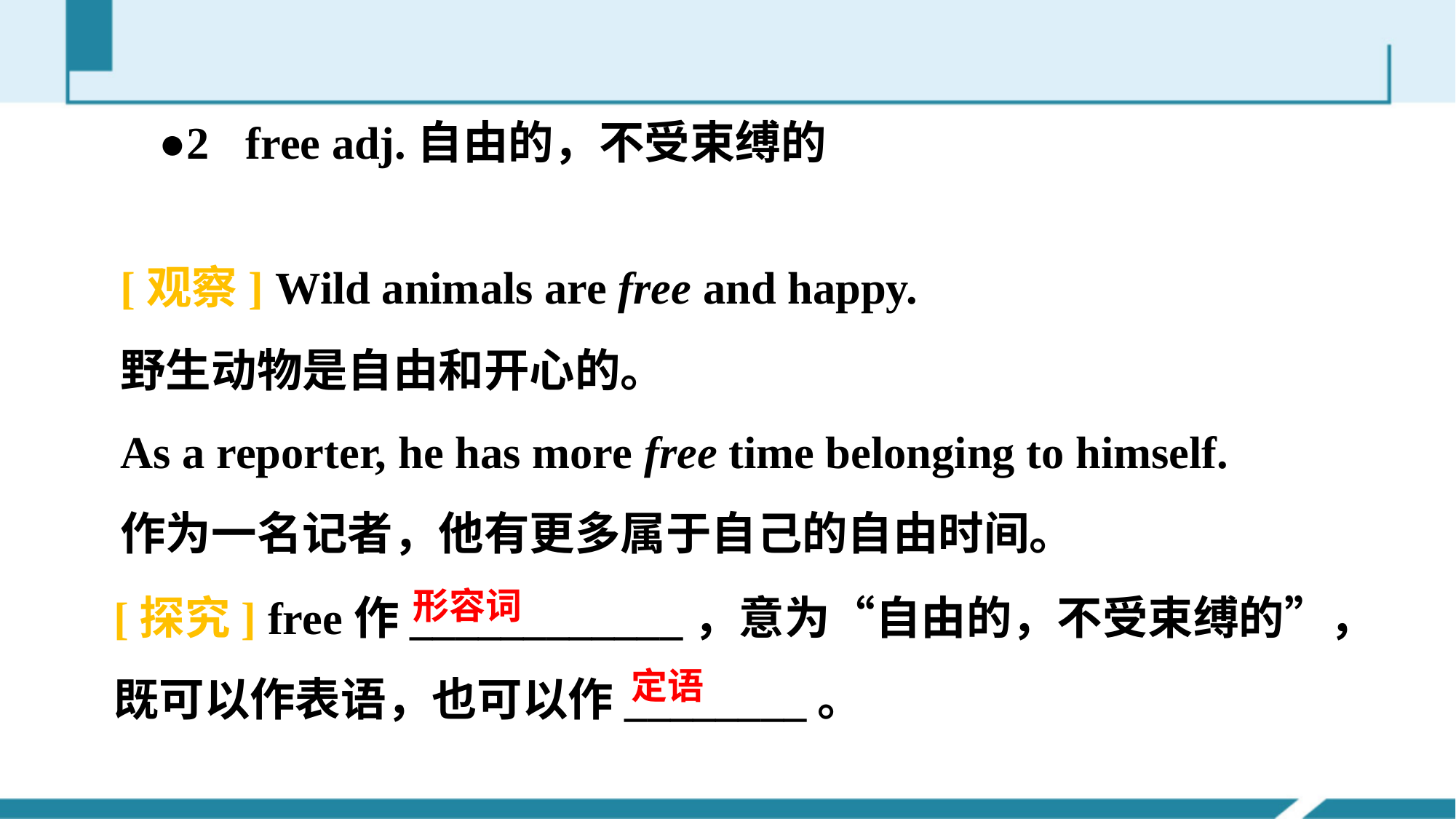

●2   free adj.自由的，不受束缚的
[观察] Wild animals are free and happy.
野生动物是自由和开心的。
As a reporter, he has more free time belonging to himself.
作为一名记者，他有更多属于自己的自由时间。
[探究] free作____________，意为“自由的，不受束缚的”，既可以作表语，也可以作________。
形容词
定语